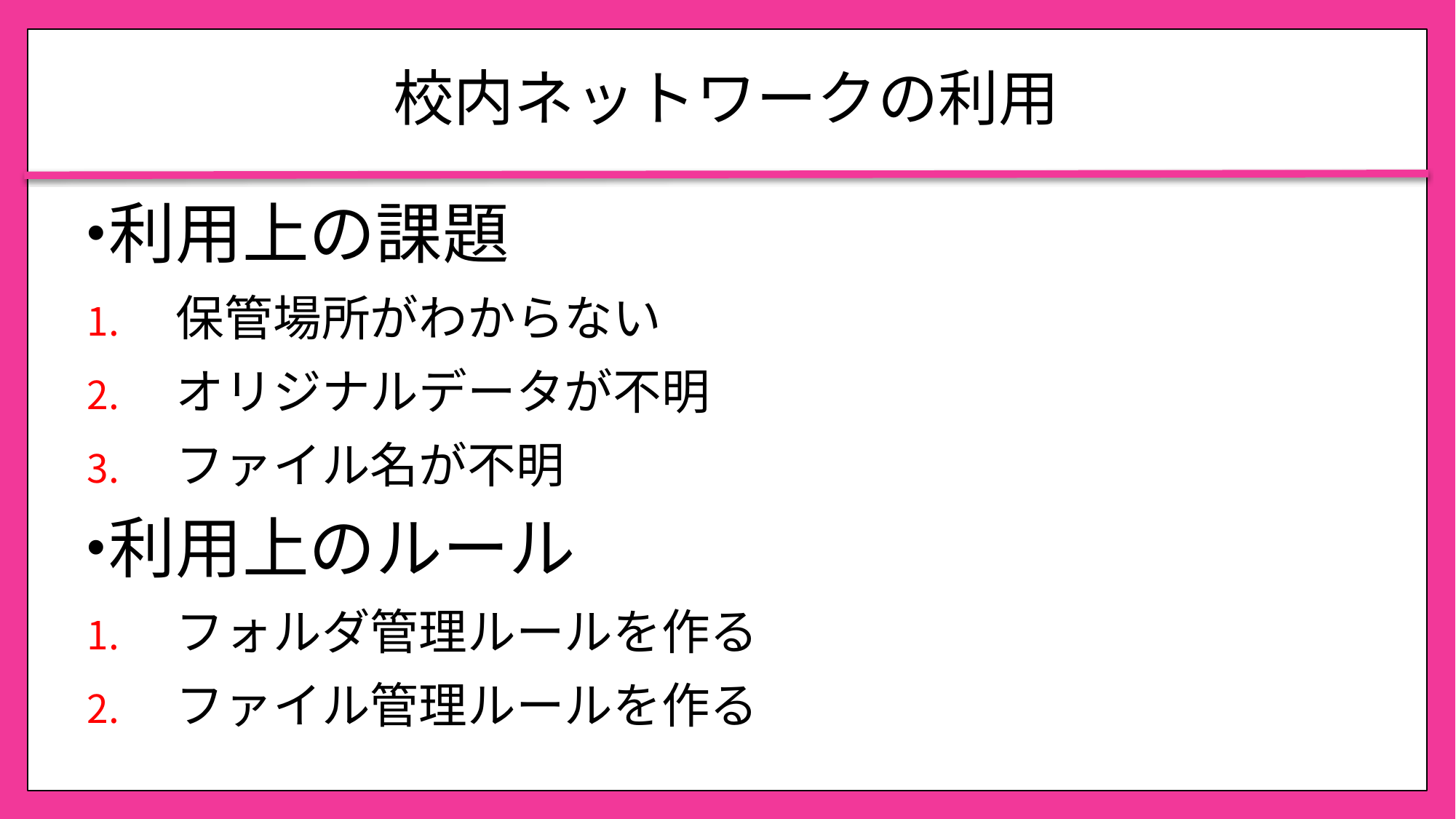

# 校内ネットワークの利用
利用上の課題
保管場所がわからない
オリジナルデータが不明
ファイル名が不明
利用上のルール
フォルダ管理ルールを作る
ファイル管理ルールを作る